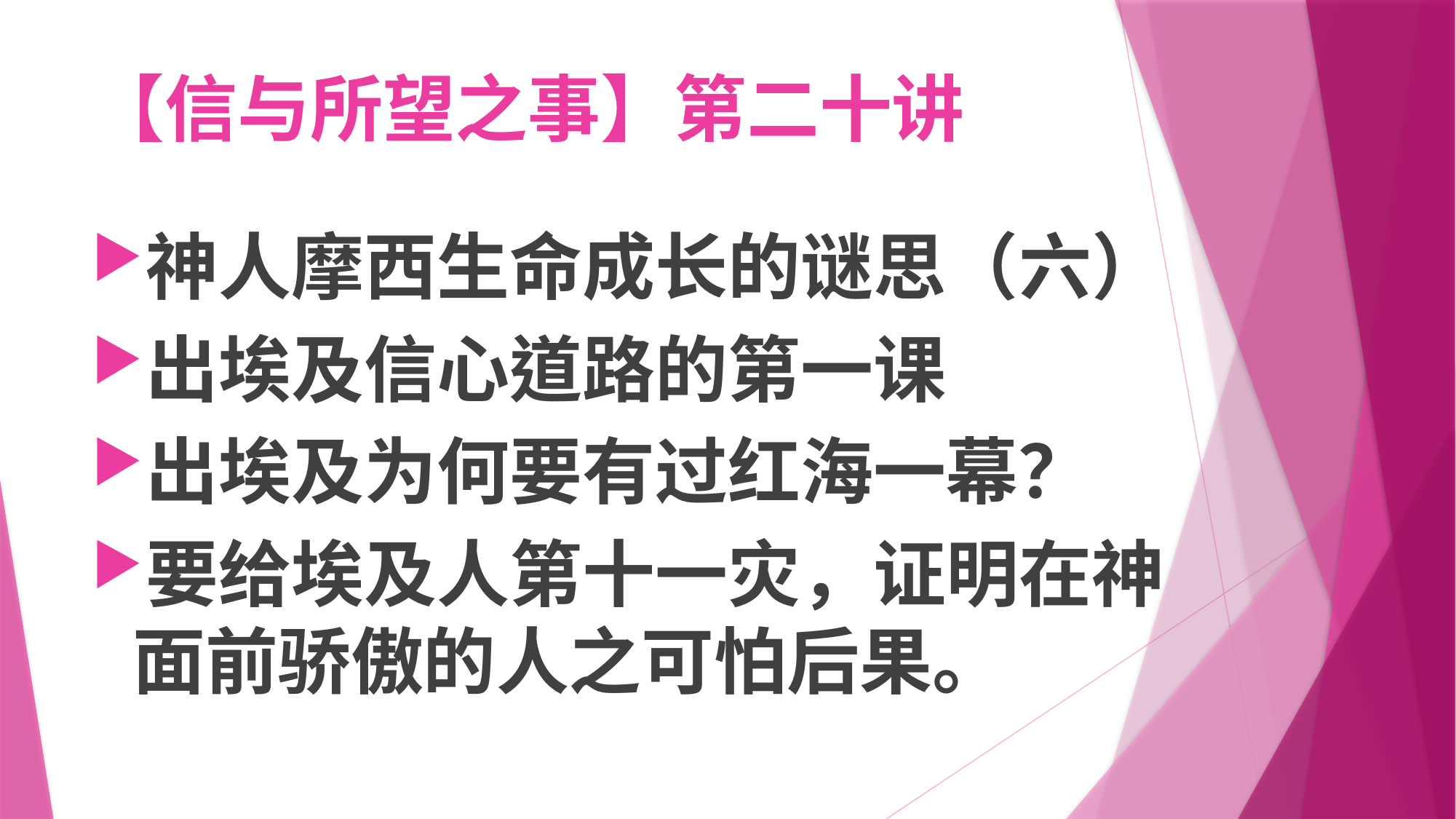

# 【信与所望之事】第二十讲
神人摩西生命成长的谜思（六）
出埃及信心道路的第一课
出埃及为何要有过红海一幕？
要给埃及人第十一灾，证明在神面前骄傲的人之可怕后果。